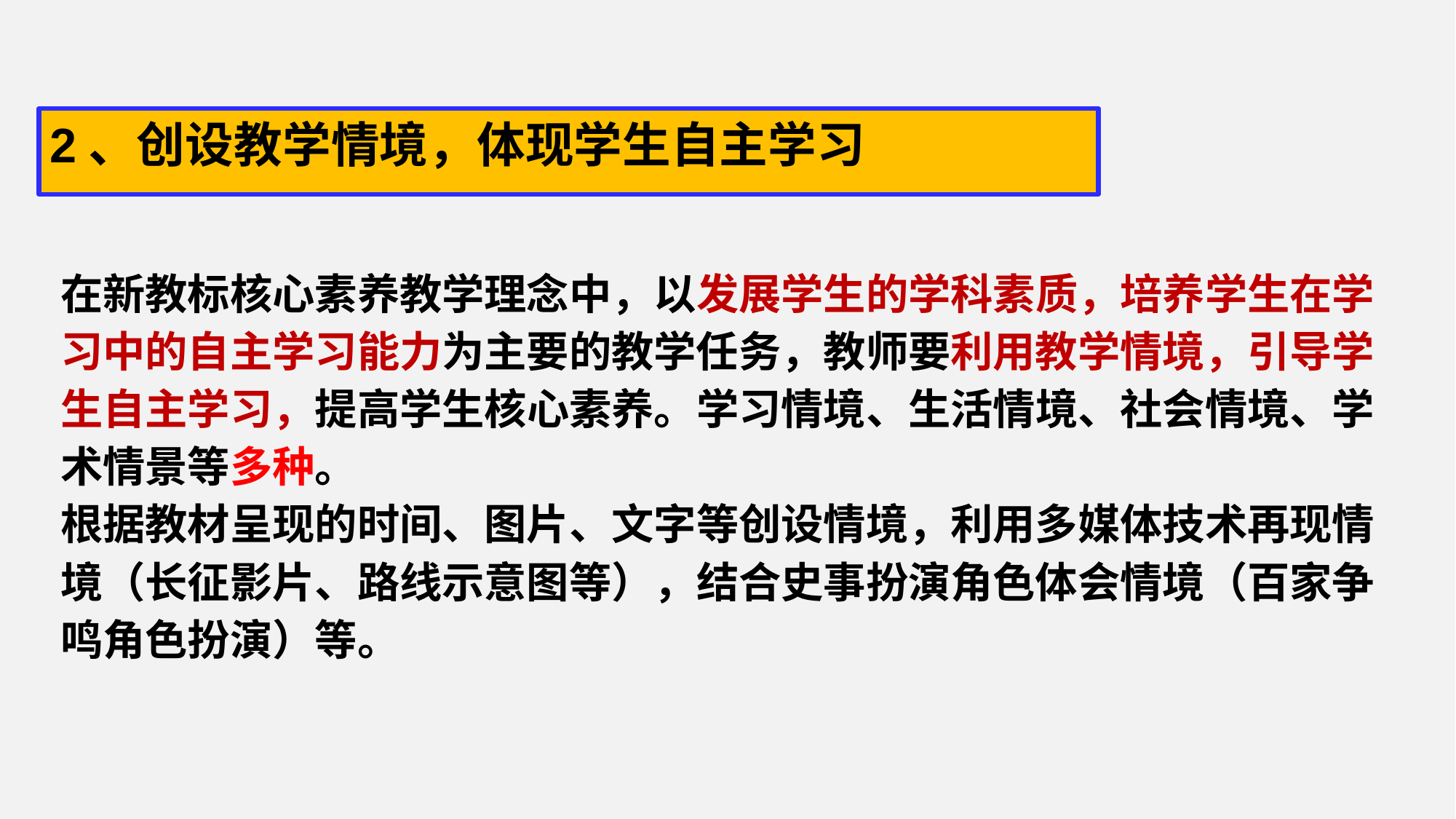

2、创设教学情境，体现学生自主学习
在新教标核心素养教学理念中，以发展学生的学科素质，培养学生在学习中的自主学习能力为主要的教学任务，教师要利用教学情境，引导学生自主学习，提高学生核心素养。学习情境、生活情境、社会情境、学术情景等多种。
根据教材呈现的时间、图片、文字等创设情境，利用多媒体技术再现情境（长征影片、路线示意图等），结合史事扮演角色体会情境（百家争鸣角色扮演）等。